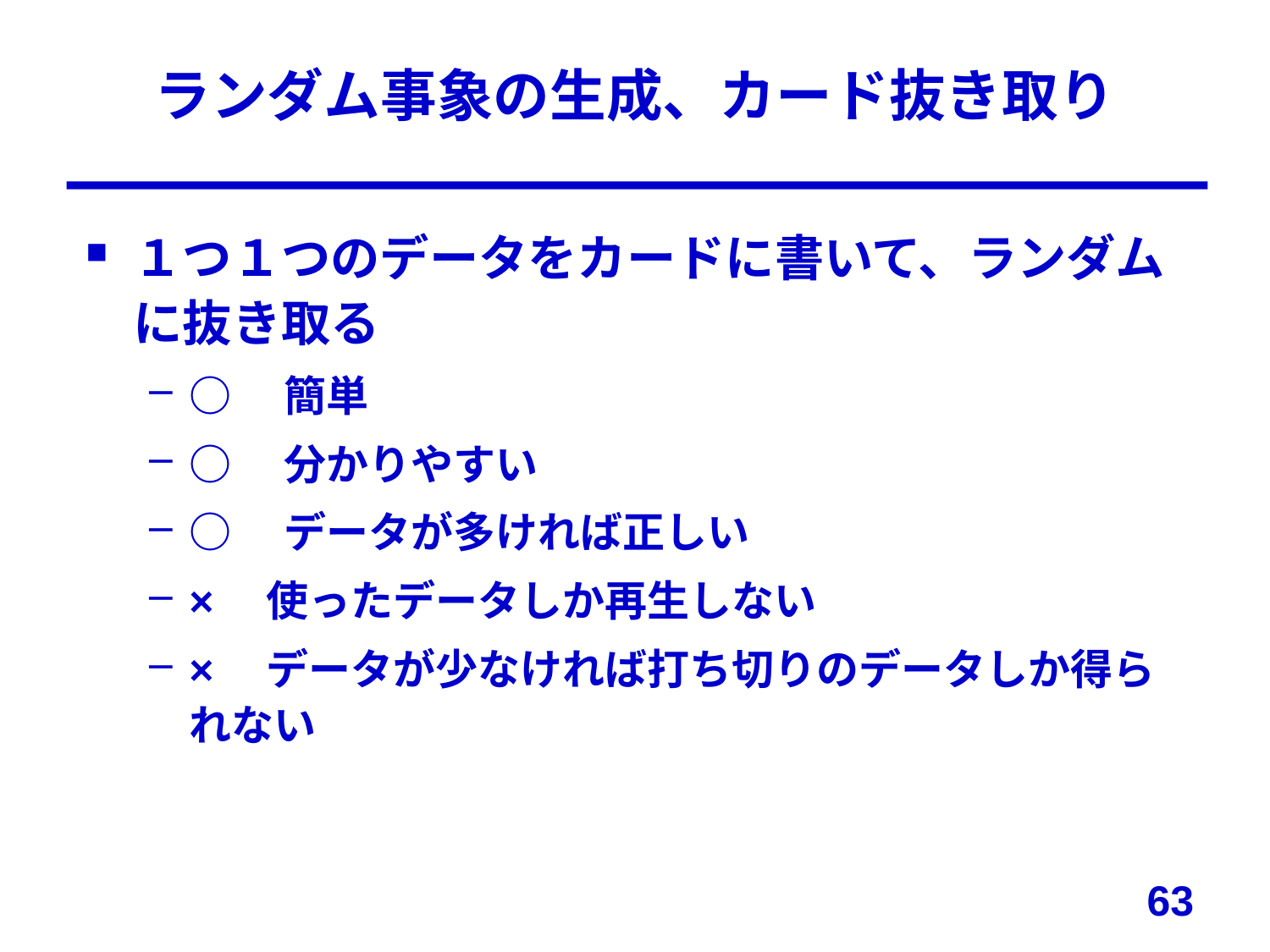

# ランダム事象の生成、カード抜き取り
１つ１つのデータをカードに書いて、ランダムに抜き取る
○　簡単
○　分かりやすい
○　データが多ければ正しい
×　使ったデータしか再生しない
×　データが少なければ打ち切りのデータしか得られない
63